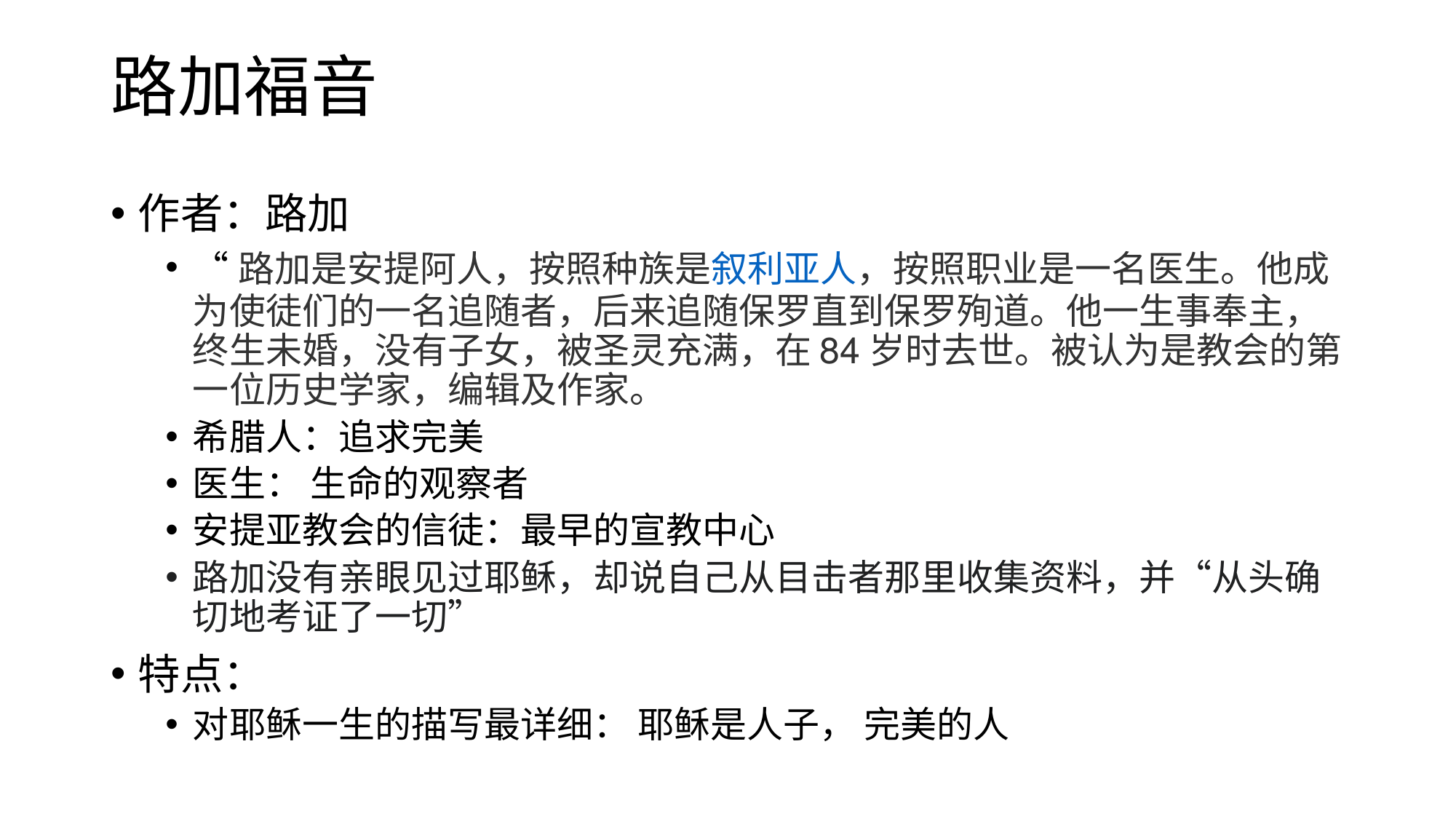

# 路加福音
作者：路加
“路加是安提阿人，按照种族是叙利亚人，按照职业是一名医生。他成为使徒们的一名追随者，后来追随保罗直到保罗殉道。他一生事奉主，终生未婚，没有子女，被圣灵充满，在84岁时去世。被认为是教会的第一位历史学家，编辑及作家。
希腊人：追求完美
医生： 生命的观察者
安提亚教会的信徒：最早的宣教中心
路加没有亲眼见过耶稣，却说自己从目击者那里收集资料，并“从头确切地考证了一切”
特点：
对耶稣一生的描写最详细： 耶稣是人子， 完美的人